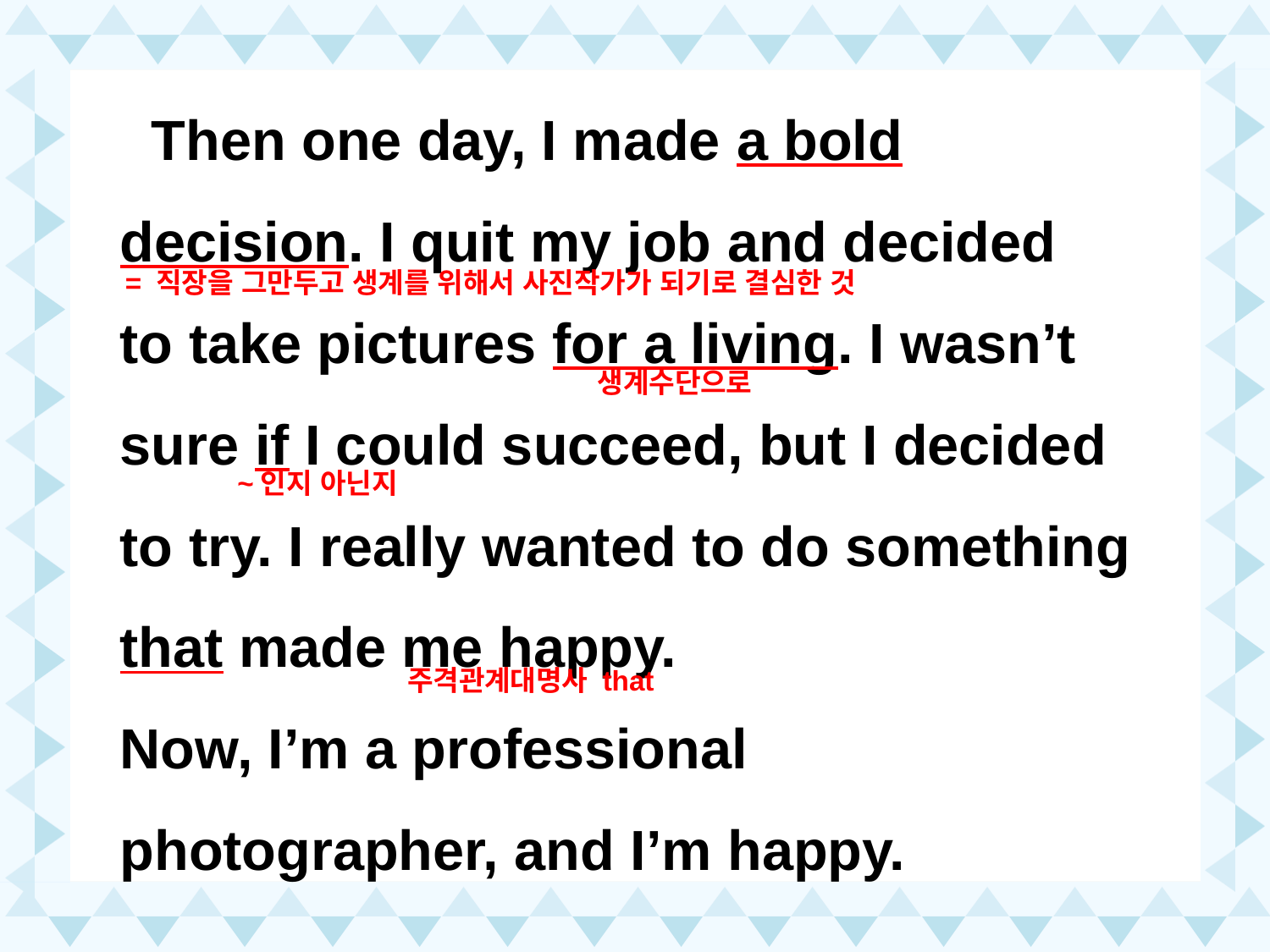

Then one day, I made a bold
decision. I quit my job and decided
to take pictures for a living. I wasn’t sure if I could succeed, but I decided to try. I really wanted to do something that made me happy.
Now, I’m a professional
photographer, and I’m happy.
 = 직장을 그만두고 생계를 위해서 사진작가가 되기로 결심한 것
생계수단으로
~인지 아닌지
주격관계대명사 that